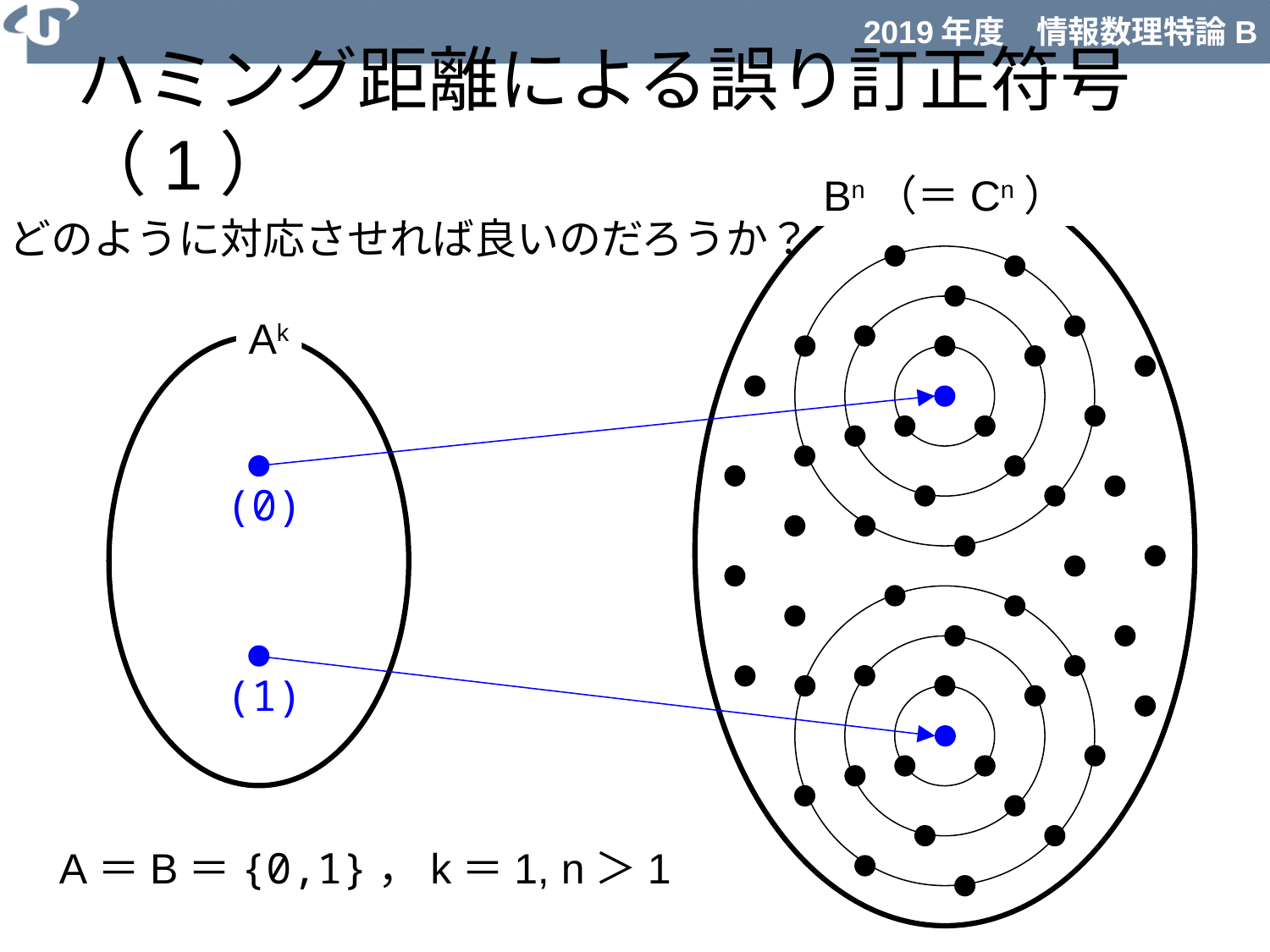

# ハミング距離による誤り訂正符号（1）
Bn（＝Cn）

どのように対応させれば良いのだろうか？

Ak

(0)

(1)

A＝B＝{0,1}，k＝1, n＞1